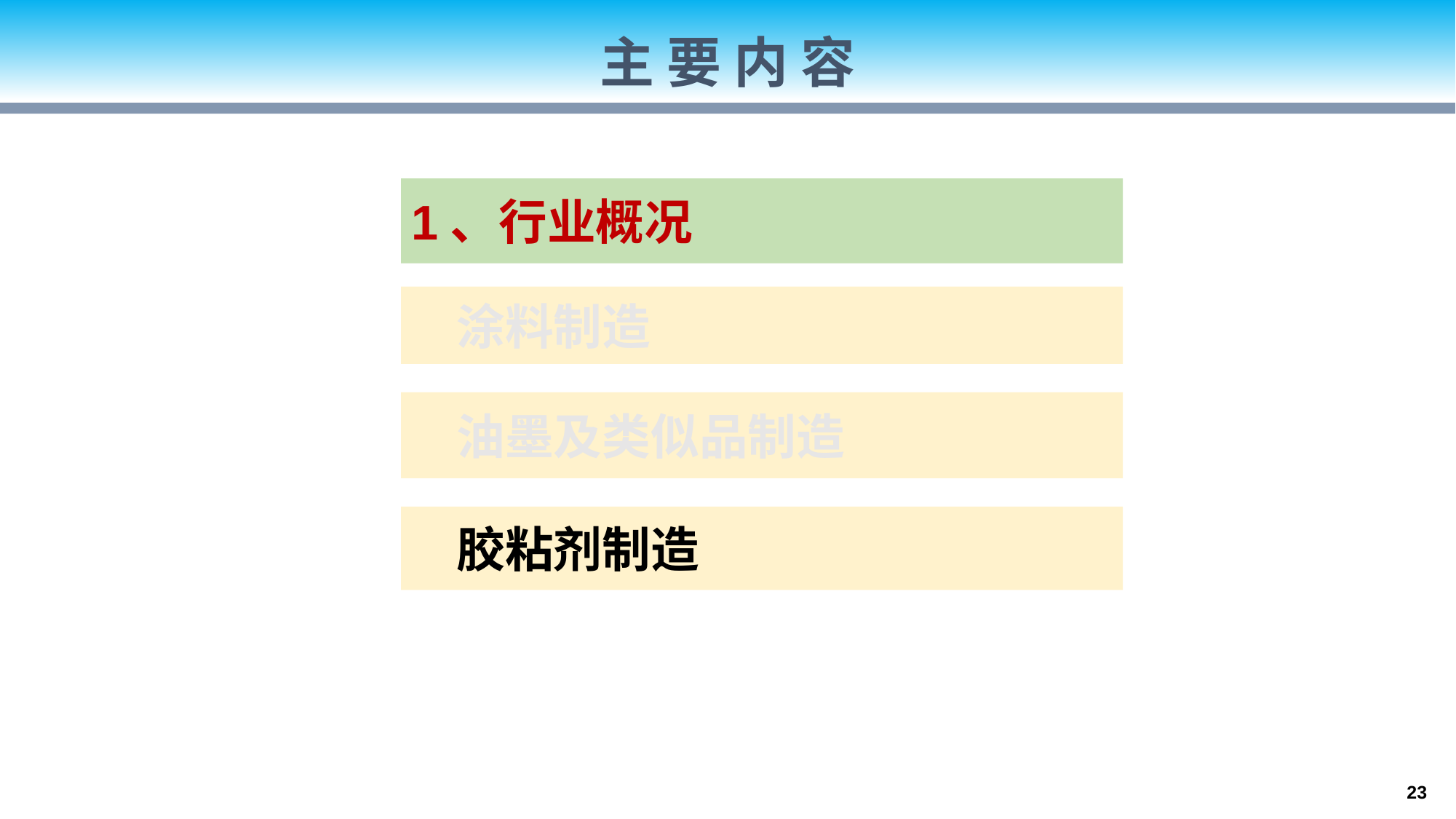

# 主 要 内 容
1、行业概况
   涂料制造
   油墨及类似品制造
   胶粘剂制造
23